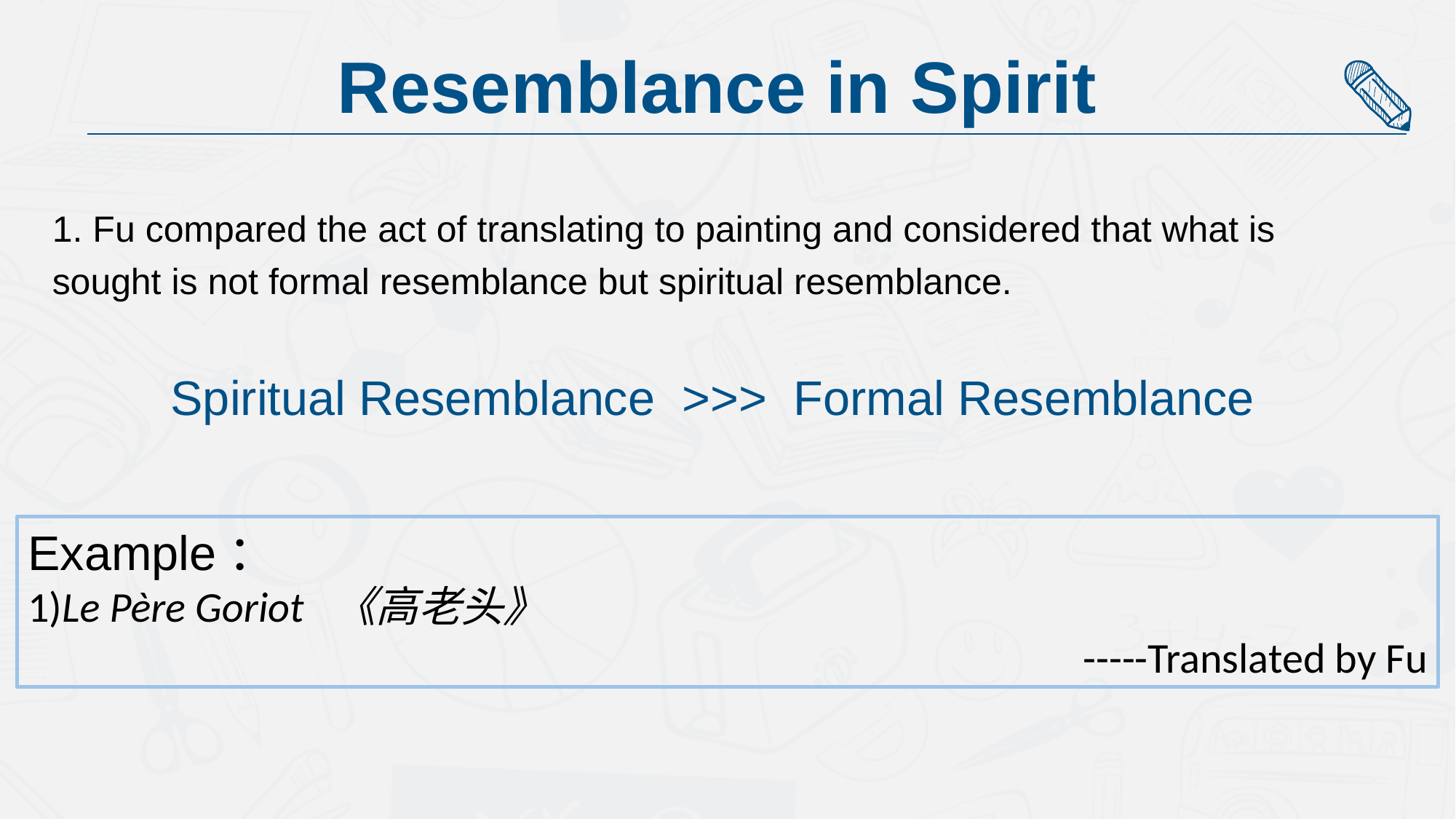

Resemblance in Spirit
1. Fu compared the act of translating to painting and considered that what is sought is not formal resemblance but spiritual resemblance.

Spiritual Resemblance  >>>  Formal Resemblance
Example：
1)Le Père Goriot  《高老头》
-----Translated by Fu